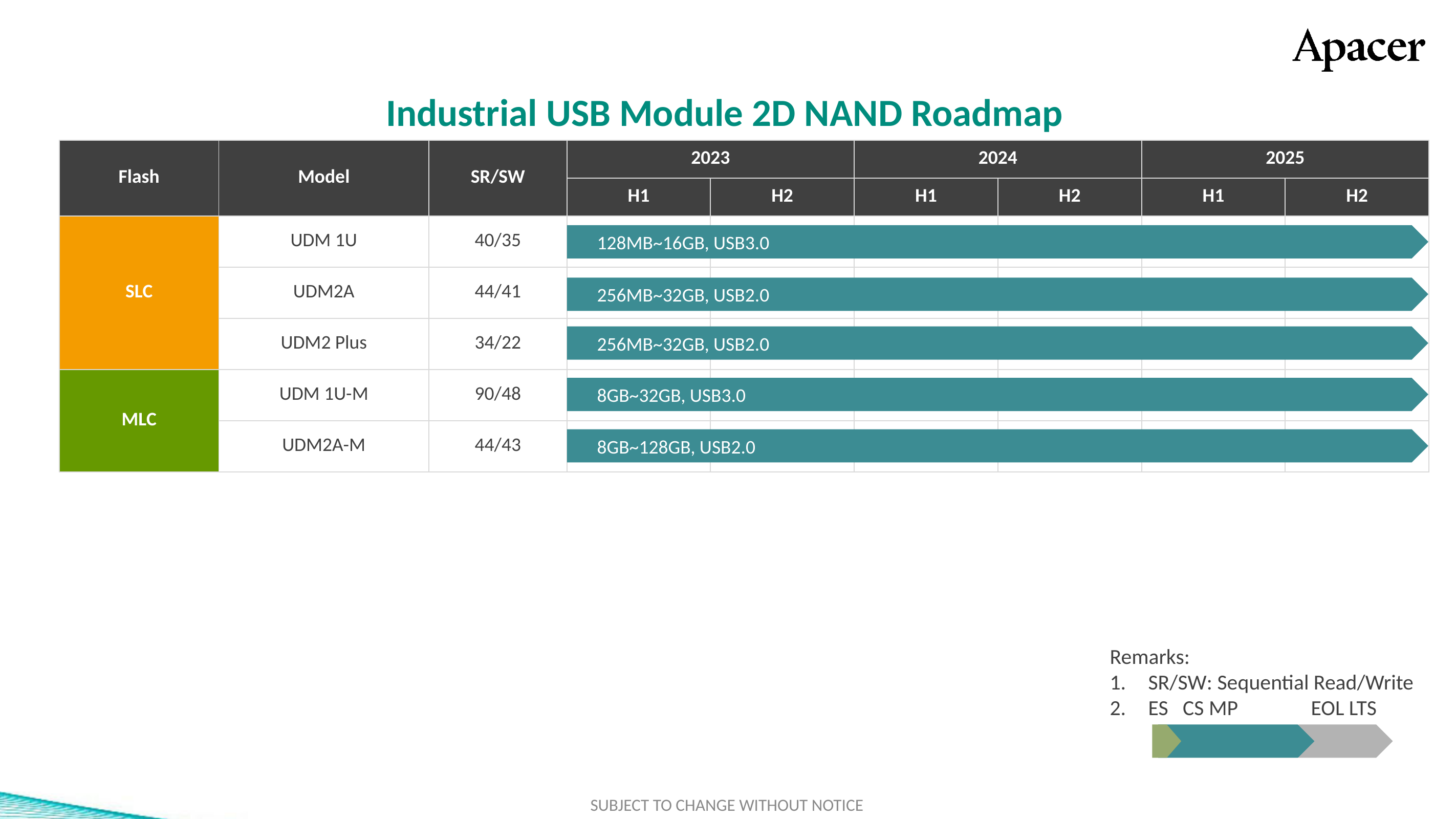

Industrial USB Module 2D NAND Roadmap
| Flash | Model | SR/SW | 2023 |  | 2024 |  | 2025 |  |
| --- | --- | --- | --- | --- | --- | --- | --- | --- |
|  |  |  | H1 | H2 | H1 | H2 | H1 | H2 |
| SLC | UDM 1U | 40/35 |  |  |  |  |  |  |
|  | UDM2A | 44/41 |  |  |  |  |  |  |
|  | UDM2 Plus | 34/22 |  |  |  |  |  |  |
| MLC | UDM 1U-M | 90/48 |  |  |  |  |  |  |
|  | UDM2A-M | 44/43 |  |  |  |  |  |  |
標準色
附屬
配色
3D TLC
2D MLC
SLC-lite
SLC
類工

SLC-liteX

128MB~16GB, USB3.0
256MB~32GB, USB2.0
256MB~32GB, USB2.0
8GB~32GB, USB3.0
8GB~128GB, USB2.0
Remarks:
SR/SW: Sequential Read/Write
ES   CS MP               EOL LTS